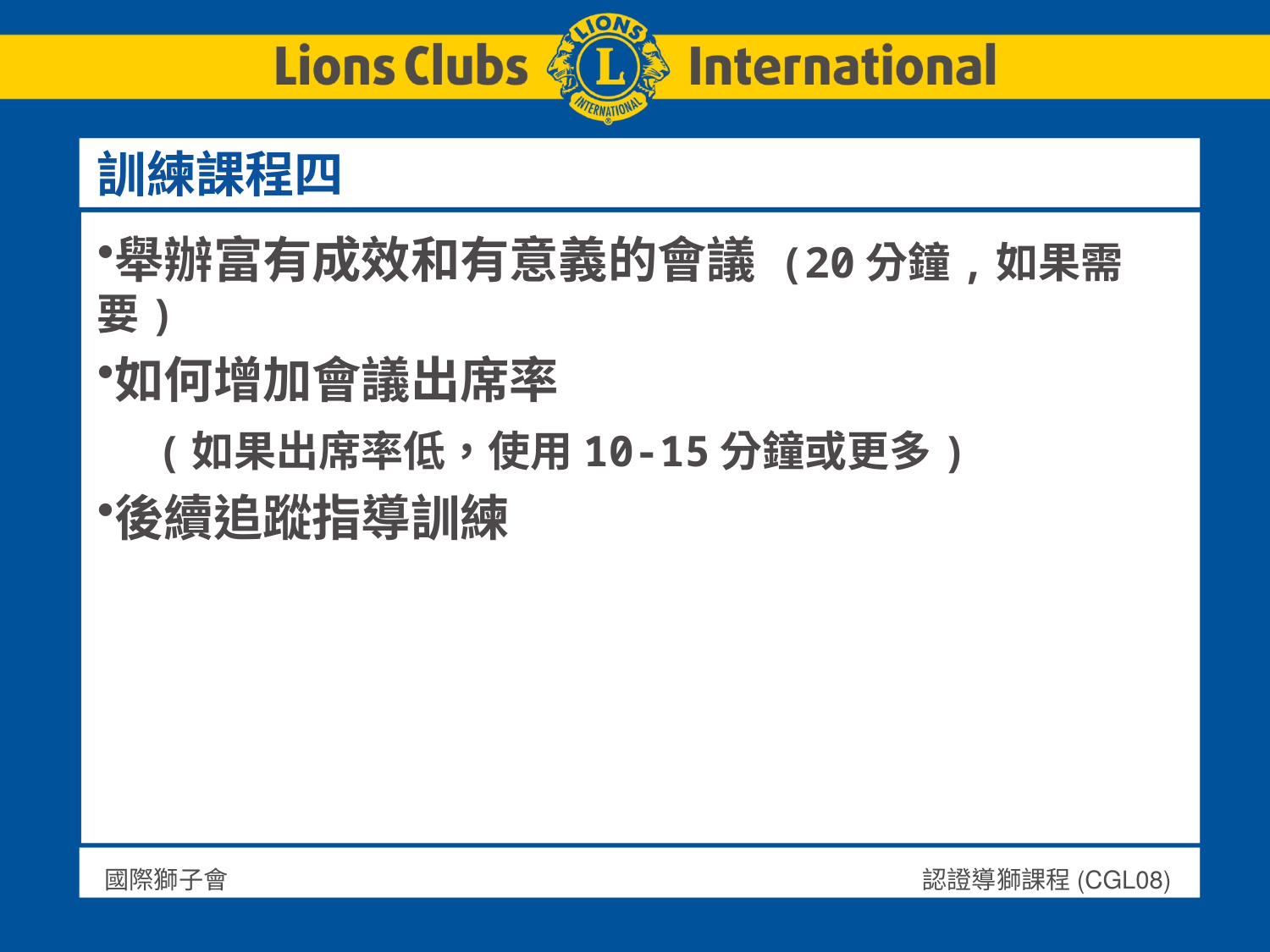

# 訓練課程四
舉辦富有成效和有意義的會議 (20分鐘,如果需要)
如何增加會議出席率
  (如果出席率低，使用10-15分鐘或更多)
後續追蹤指導訓練